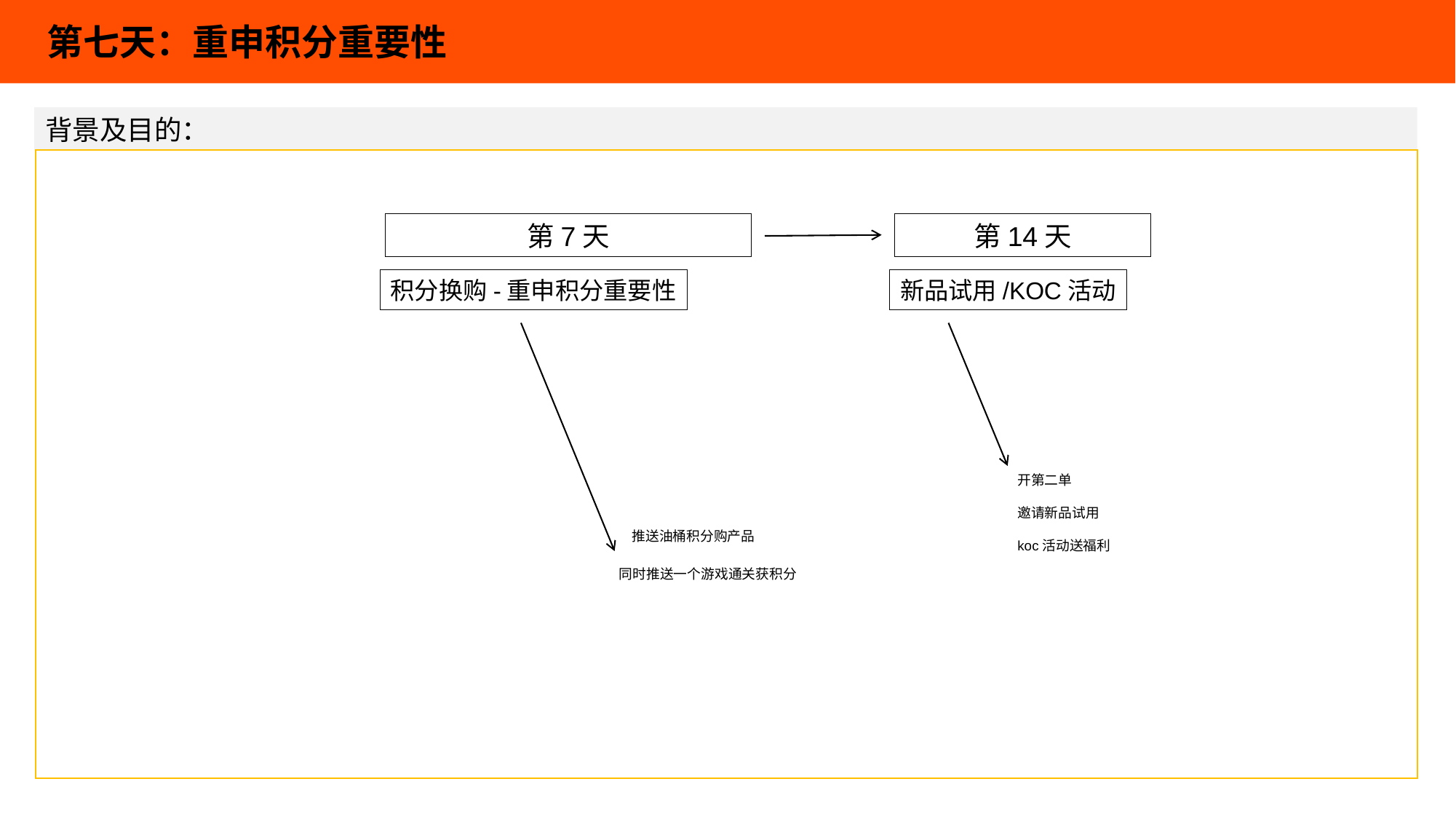

第七天：重申积分重要性
背景及目的：

第7天
第14天
积分换购-重申积分重要性
新品试用/KOC活动
开第二单

邀请新品试用
koc活动送福利
推送油桶积分购产品
同时推送一个游戏通关获积分